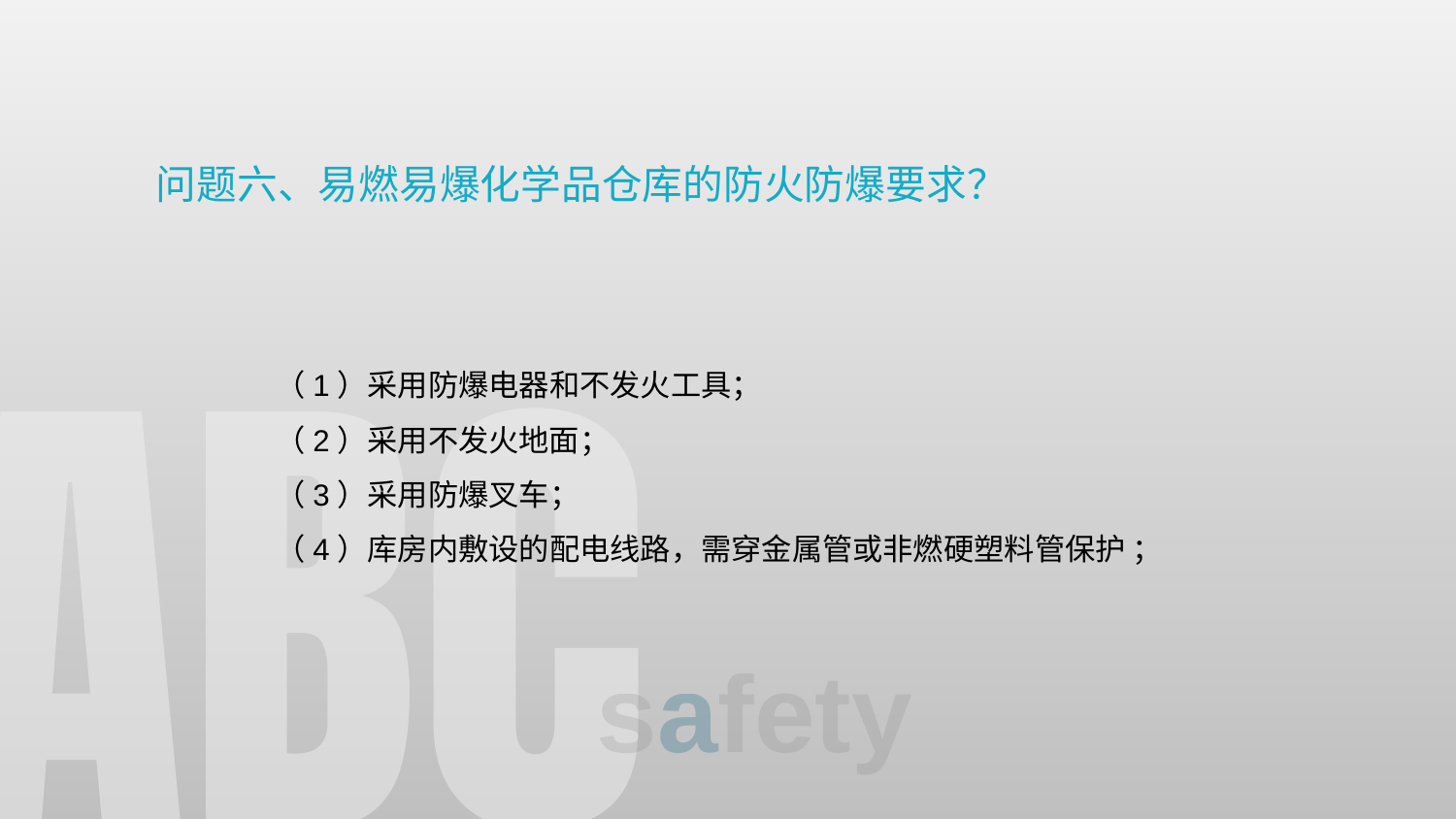

问题六、易燃易爆化学品仓库的防火防爆要求？
（1）采用防爆电器和不发火工具；
（2）采用不发火地面；
（3）采用防爆叉车；
（4）库房内敷设的配电线路，需穿金属管或非燃硬塑料管保护 ；